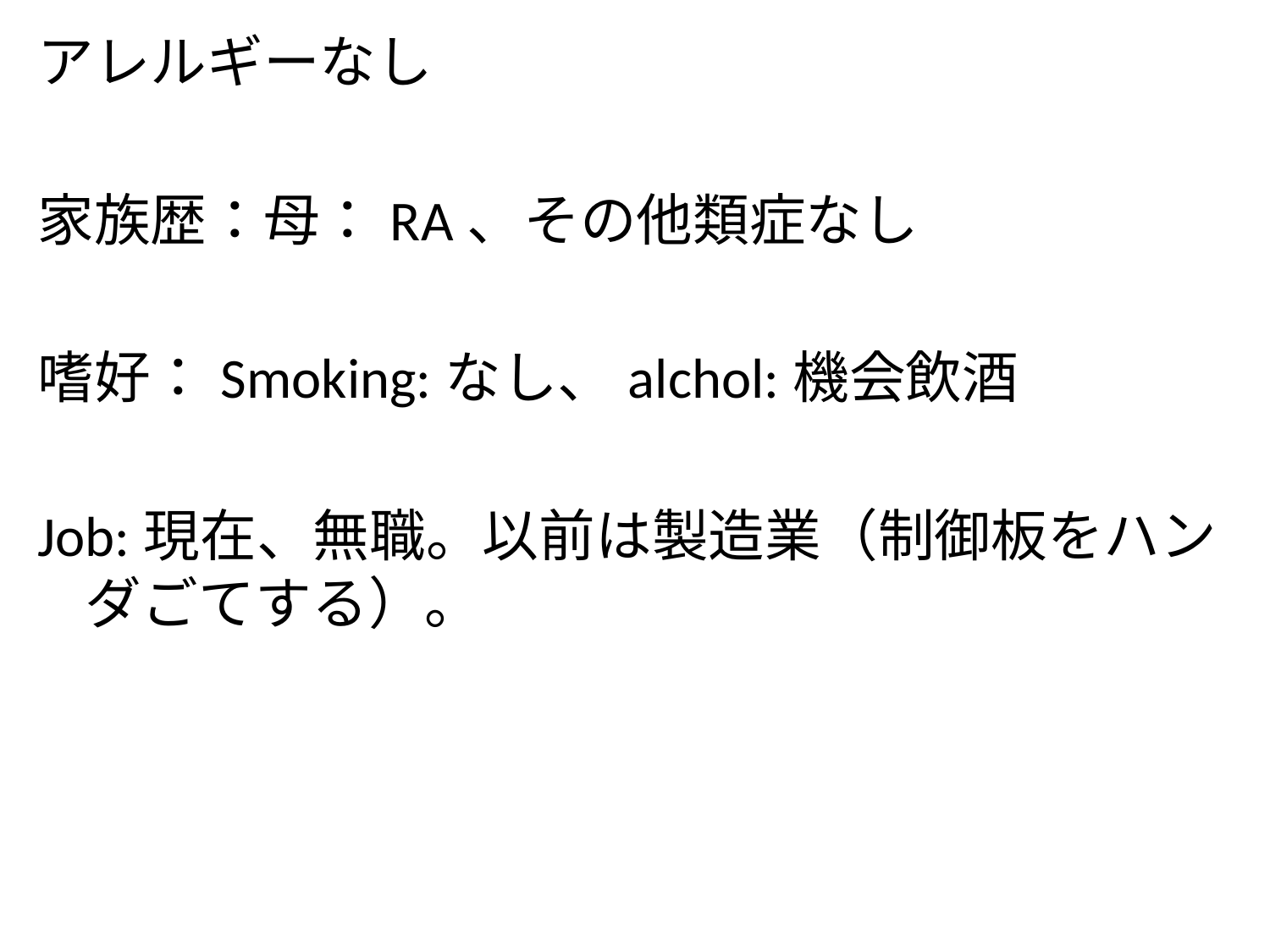

アレルギーなし

家族歴：母：RA、その他類症なし

嗜好：Smoking:なし、alchol:機会飲酒

Job:現在、無職。以前は製造業（制御板をハンダごてする）。